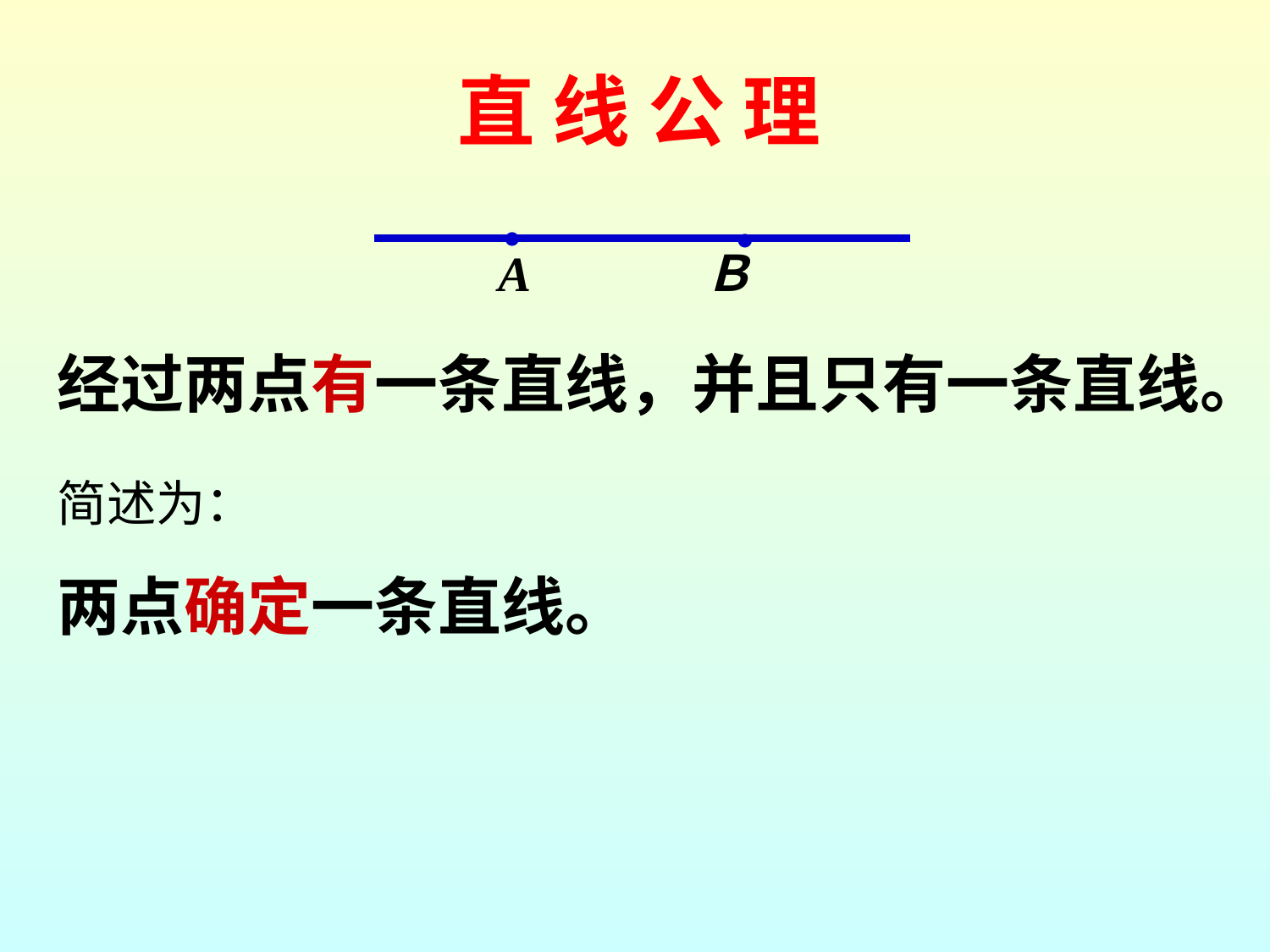

直 线 公 理

●
●
A
Ｂ
经过两点有一条直线，并且只有一条直线。
简述为：
两点确定一条直线。